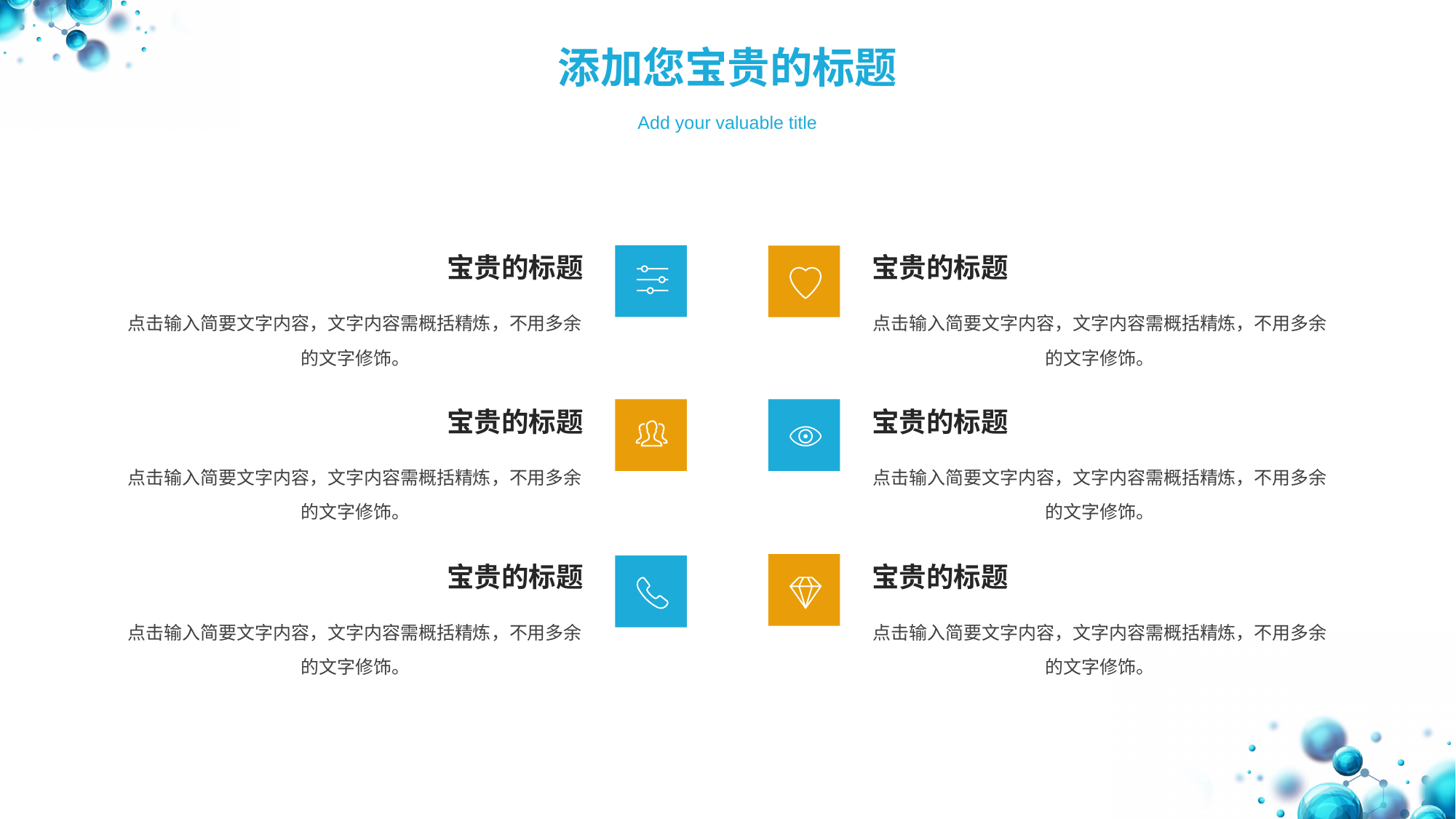

添加您宝贵的标题
Add your valuable title
宝贵的标题

宝贵的标题

点击输入简要文字内容，文字内容需概括精炼，不用多余的文字修饰。
点击输入简要文字内容，文字内容需概括精炼，不用多余的文字修饰。
宝贵的标题
宝贵的标题

点击输入简要文字内容，文字内容需概括精炼，不用多余的文字修饰。
点击输入简要文字内容，文字内容需概括精炼，不用多余的文字修饰。
宝贵的标题
宝贵的标题

点击输入简要文字内容，文字内容需概括精炼，不用多余的文字修饰。
点击输入简要文字内容，文字内容需概括精炼，不用多余的文字修饰。